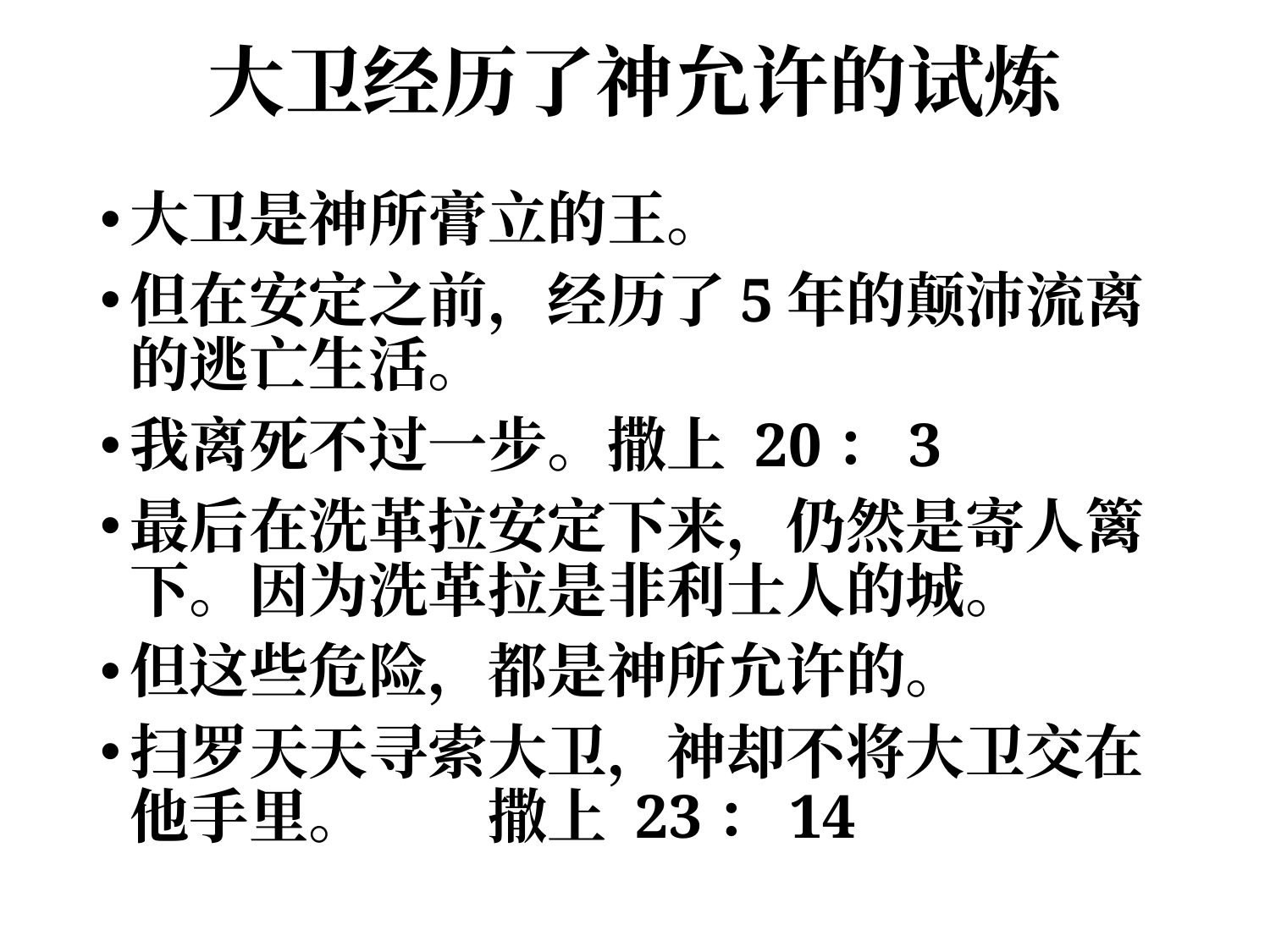

# 大卫经历了神允许的试炼
大卫是神所膏立的王。
但在安定之前，经历了5年的颠沛流离的逃亡生活。
我离死不过一步。	撒上 20：3
最后在洗革拉安定下来，仍然是寄人篱下。因为洗革拉是非利士人的城。
但这些危险，都是神所允许的。
扫罗天天寻索大卫，神却不将大卫交在他手里。 		撒上 23：14